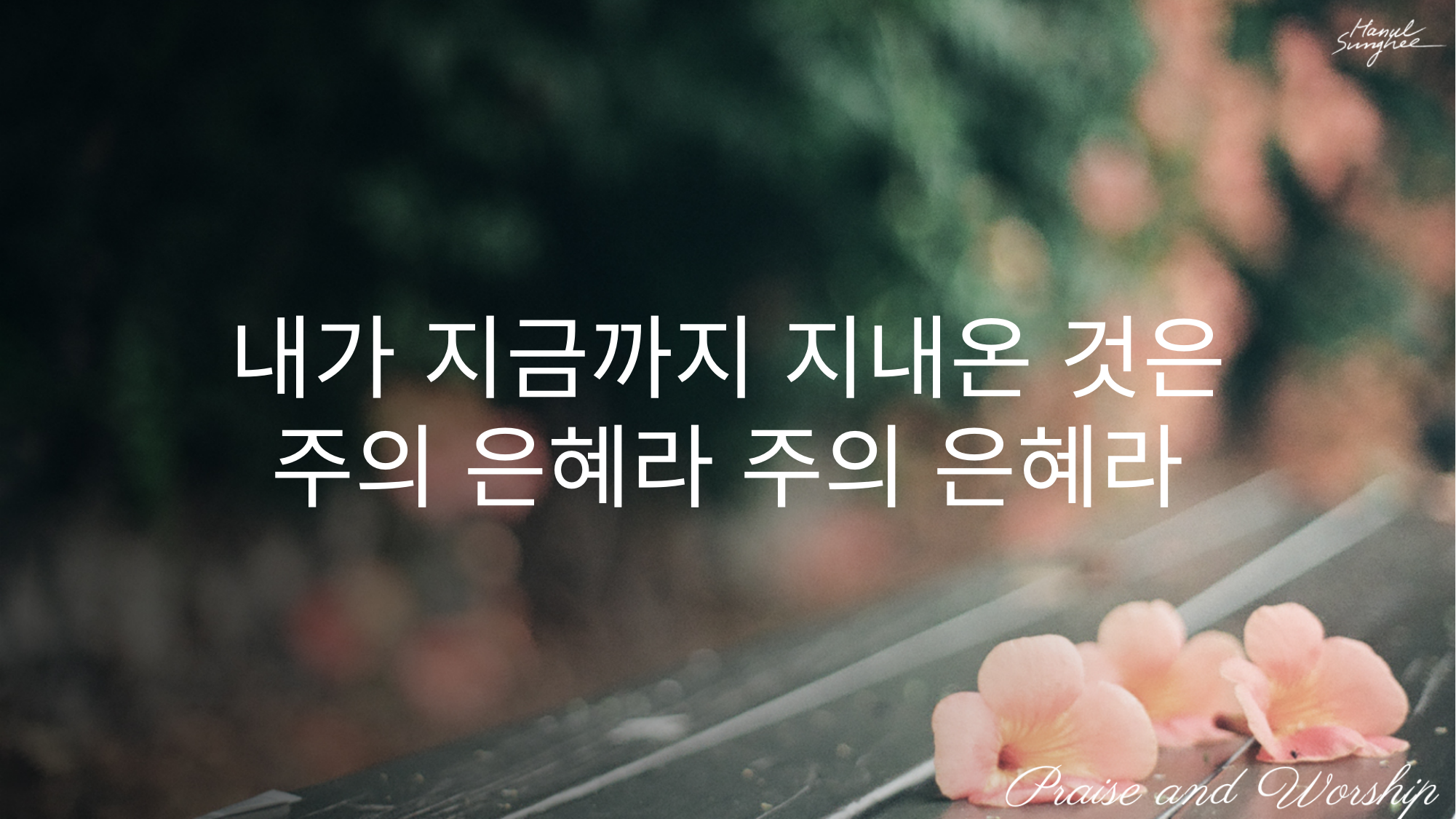

내가 지금까지 지내온 것은
주의 은혜라 주의 은혜라